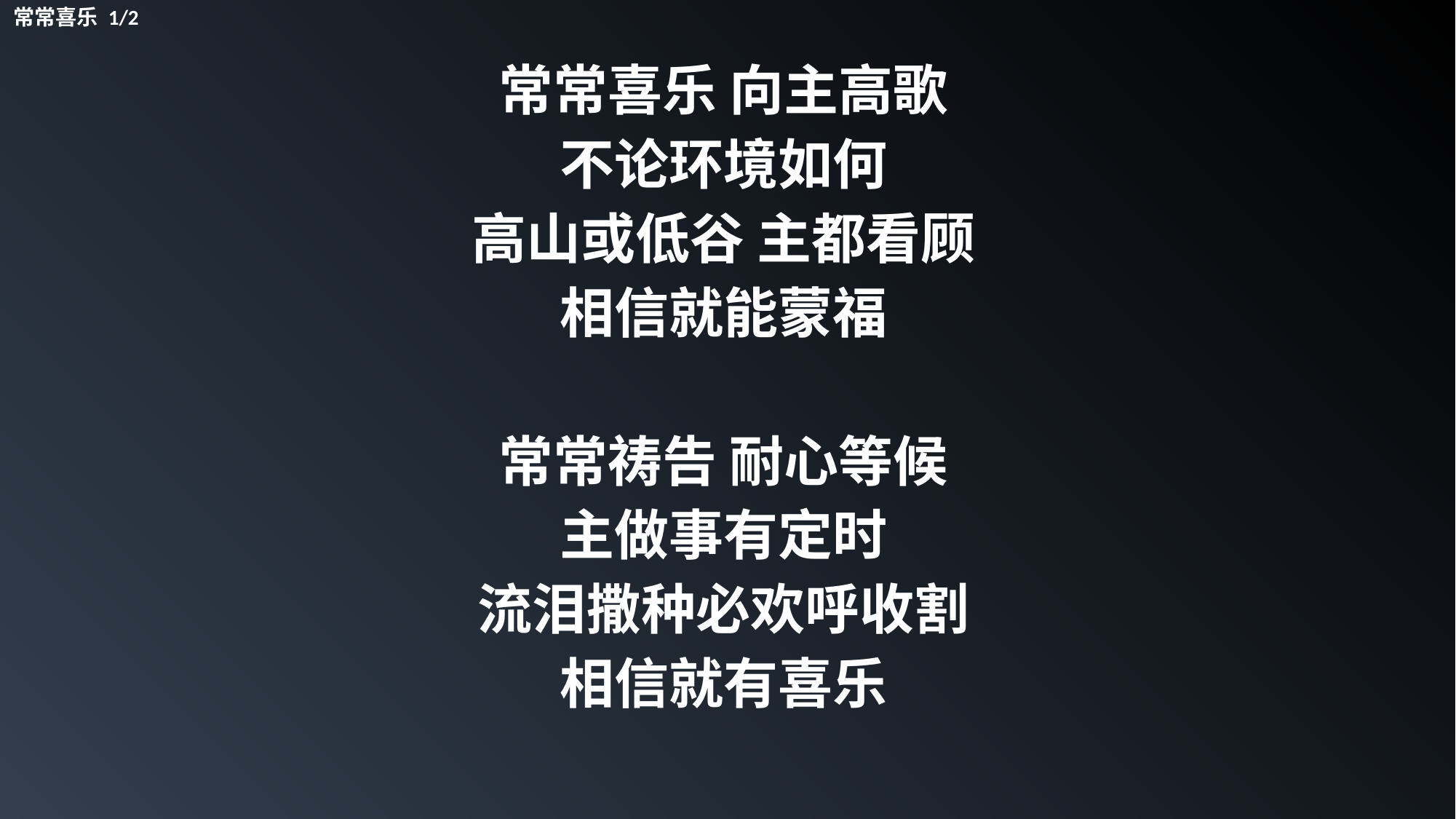

常常喜乐 1/2
常常喜乐 向主高歌
不论环境如何
高山或低谷 主都看顾
相信就能蒙福

常常祷告 耐心等候
主做事有定时
流泪撒种必欢呼收割
相信就有喜乐